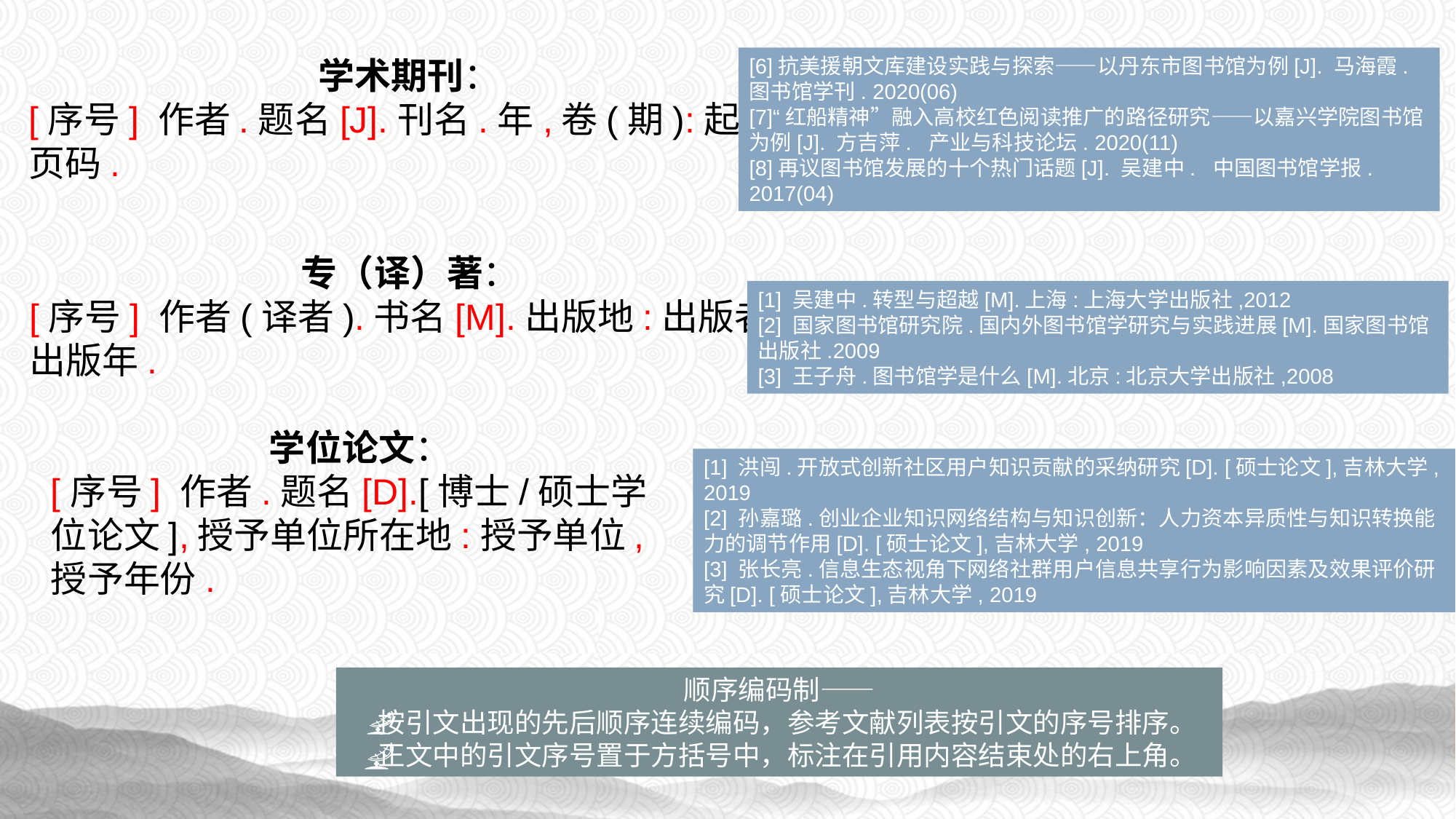

学术期刊：
[序号] 作者.题名[J].刊名.年,卷(期):起止页码.
[6]抗美援朝文库建设实践与探索——以丹东市图书馆为例[J]. 马海霞.  图书馆学刊. 2020(06)
[7]“红船精神”融入高校红色阅读推广的路径研究——以嘉兴学院图书馆为例[J]. 方吉萍.  产业与科技论坛. 2020(11)
[8]再议图书馆发展的十个热门话题[J]. 吴建中.  中国图书馆学报. 2017(04)
专（译）著：
[序号] 作者(译者).书名[M].出版地:出版者,出版年.
[1] 吴建中.转型与超越[M].上海:上海大学出版社,2012
[2] 国家图书馆研究院.国内外图书馆学研究与实践进展[M].国家图书馆出版社.2009
[3] 王子舟.图书馆学是什么[M].北京:北京大学出版社,2008
学位论文：
[序号] 作者.题名[D].[博士/硕士学位论文],授予单位所在地:授予单位,授予年份.
[1] 洪闯.开放式创新社区用户知识贡献的采纳研究[D]. [硕士论文],吉林大学, 2019
[2] 孙嘉璐.创业企业知识网络结构与知识创新：人力资本异质性与知识转换能力的调节作用[D]. [硕士论文],吉林大学, 2019
[3] 张长亮.信息生态视角下网络社群用户信息共享行为影响因素及效果评价研究[D]. [硕士论文],吉林大学, 2019
顺序编码制——
    按引文出现的先后顺序连续编码，参考文献列表按引文的序号排序。
    正文中的引文序号置于方括号中，标注在引用内容结束处的右上角。